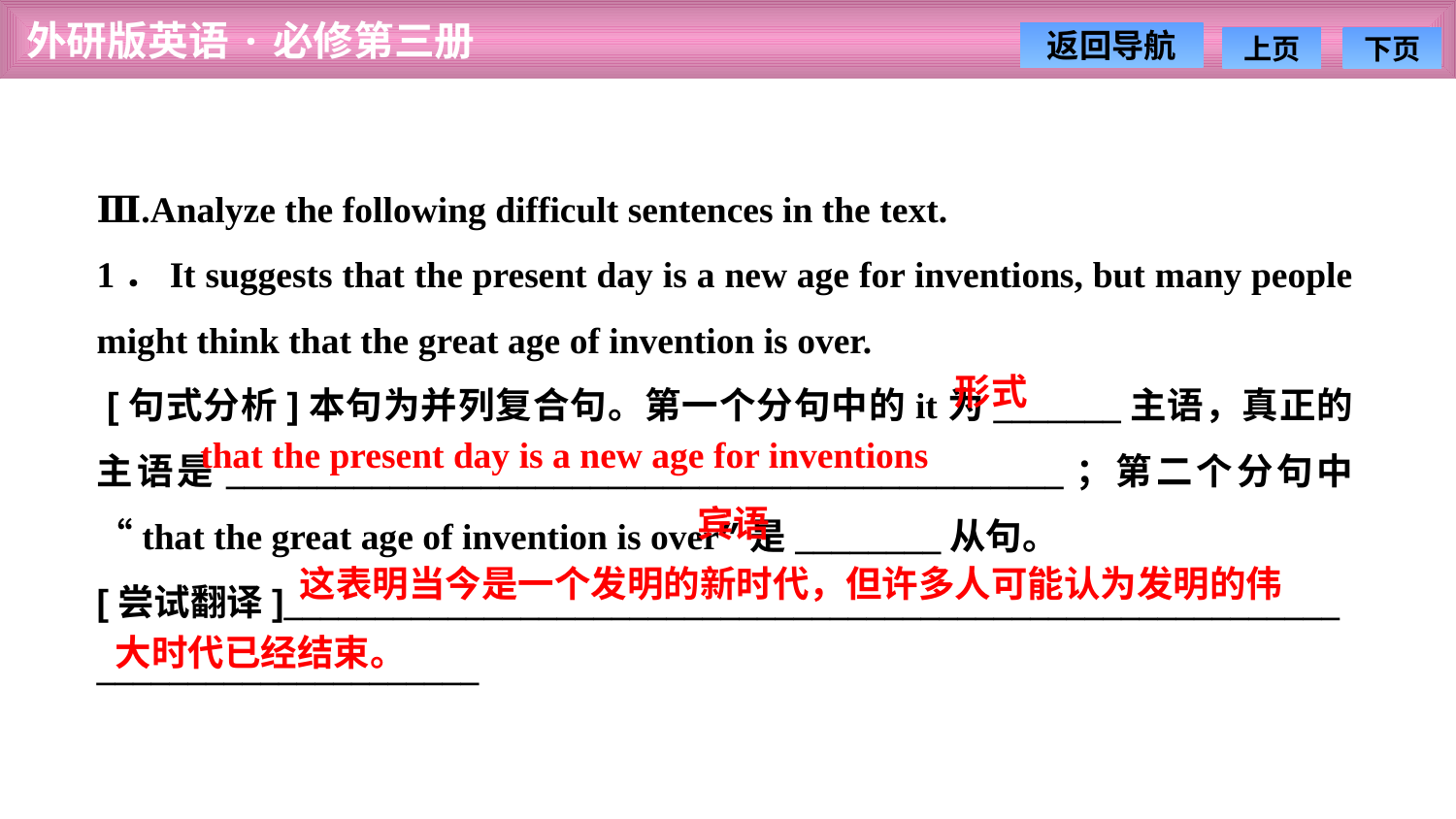

Ⅲ.Analyze the following difficult sentences in the text.
1．It suggests that the present day is a new age for inventions, but many people might think that the great age of invention is over.
 [句式分析]本句为并列复合句。第一个分句中的it为_______主语，真正的主语是______________________________________________；第二个分句中“that the great age of invention is over”是________从句。
[尝试翻译]__________________________________________________________
_____________________
形式
that the present day is a new age for inventions
宾语
这表明当今是一个发明的新时代，但许多人可能认为发明的伟
大时代已经结束。